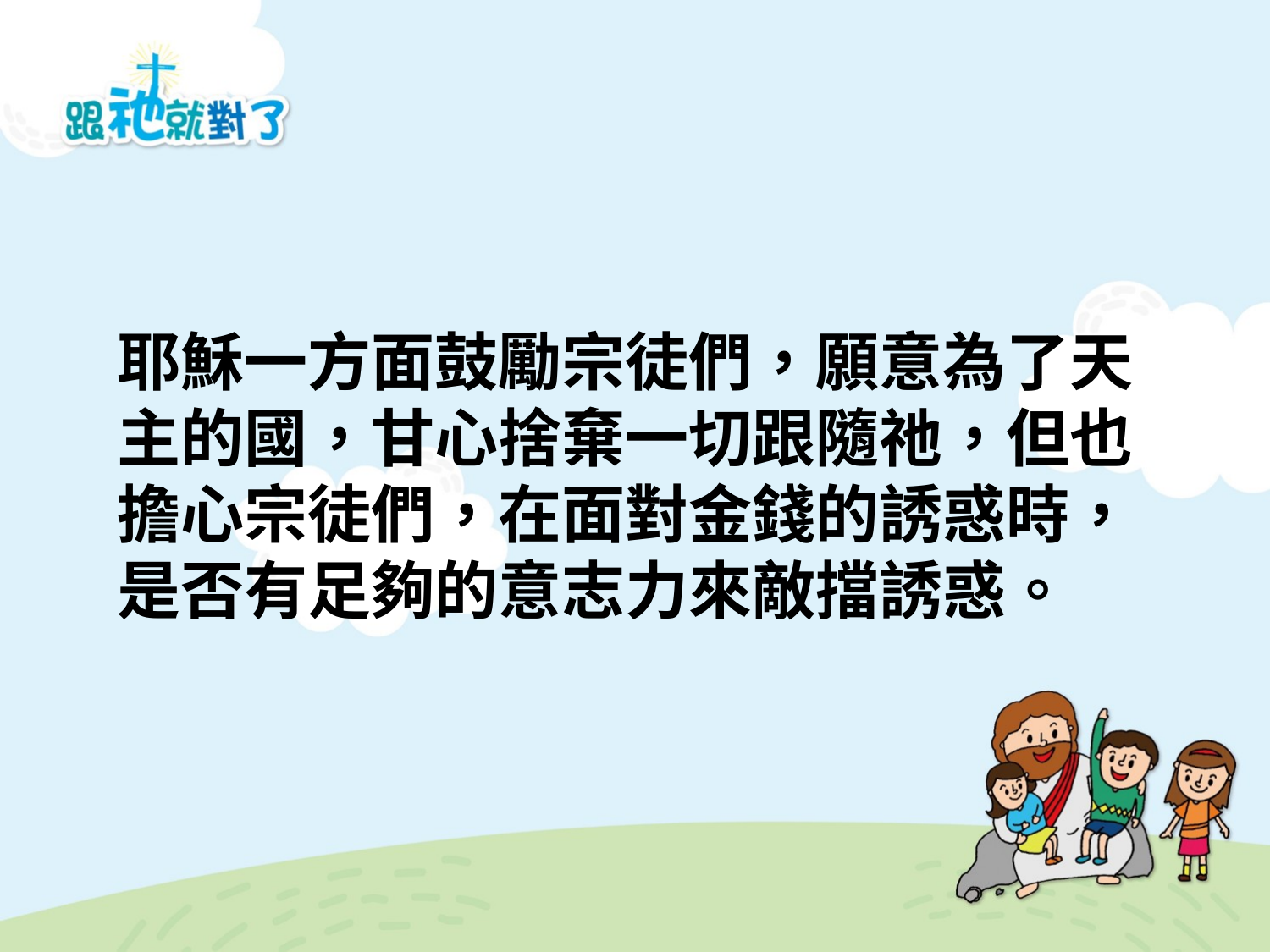

耶穌一方面鼓勵宗徒們，願意為了天主的國，甘心捨棄一切跟隨祂，但也擔心宗徒們，在面對金錢的誘惑時，是否有足夠的意志力來敵擋誘惑。